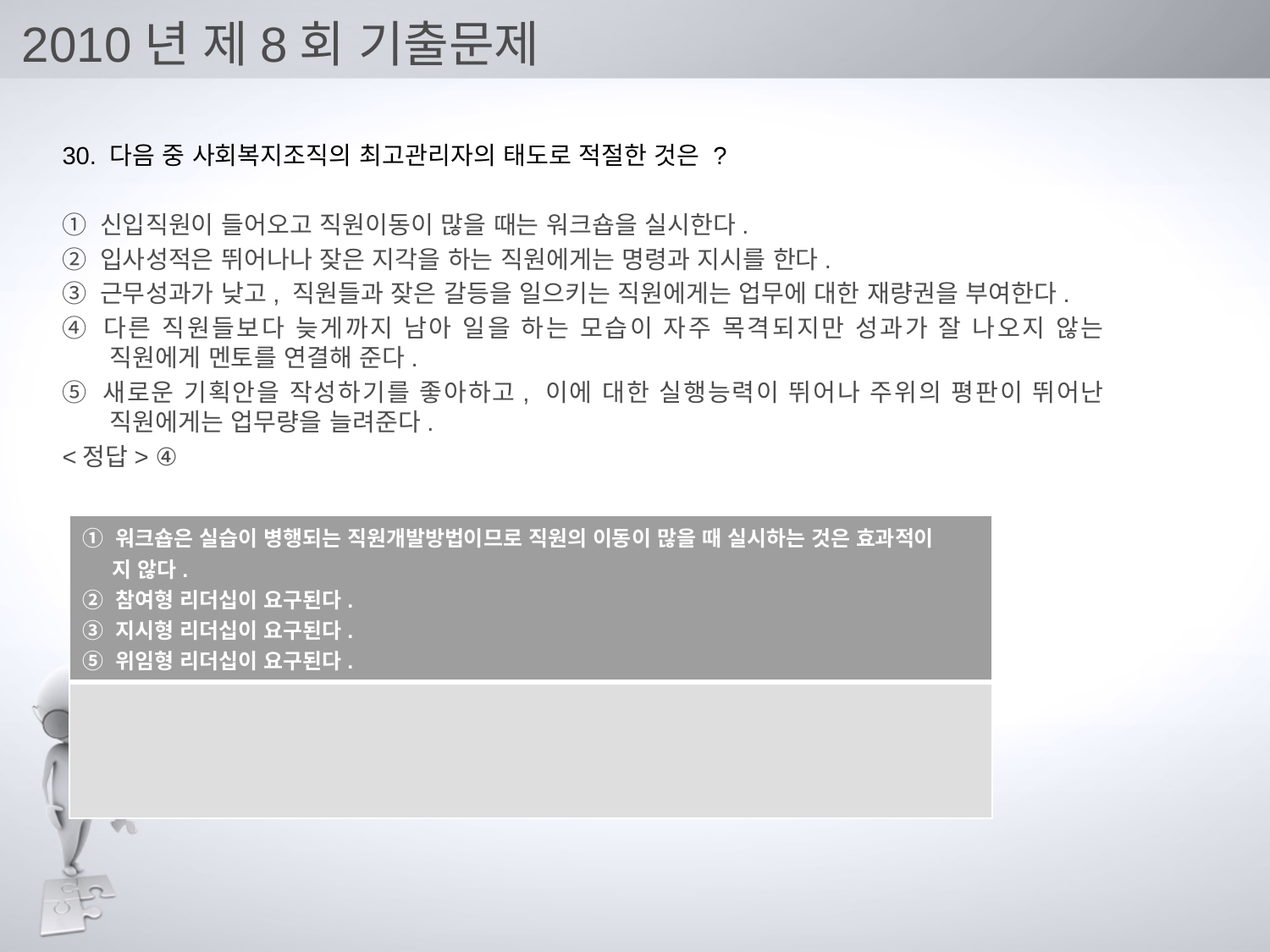

# 2010년 제8회 기출문제

30. 다음 중 사회복지조직의 최고관리자의 태도로 적절한 것은 ?

① 신입직원이 들어오고 직원이동이 많을 때는 워크숍을 실시한다.
② 입사성적은 뛰어나나 잦은 지각을 하는 직원에게는 명령과 지시를 한다.
③ 근무성과가 낮고, 직원들과 잦은 갈등을 일으키는 직원에게는 업무에 대한 재량권을 부여한다.
④ 다른 직원들보다 늦게까지 남아 일을 하는 모습이 자주 목격되지만 성과가 잘 나오지 않는 직원에게 멘토를 연결해 준다.
⑤ 새로운 기획안을 작성하기를 좋아하고, 이에 대한 실행능력이 뛰어나 주위의 평판이 뛰어난 직원에게는 업무량을 늘려준다.
<정답> ④

| ① 워크숍은 실습이 병행되는 직원개발방법이므로 직원의 이동이 많을 때 실시하는 것은 효과적이 지 않다. ② 참여형 리더십이 요구된다. ③ 지시형 리더십이 요구된다. ⑤ 위임형 리더십이 요구된다. |
| --- |
|  |